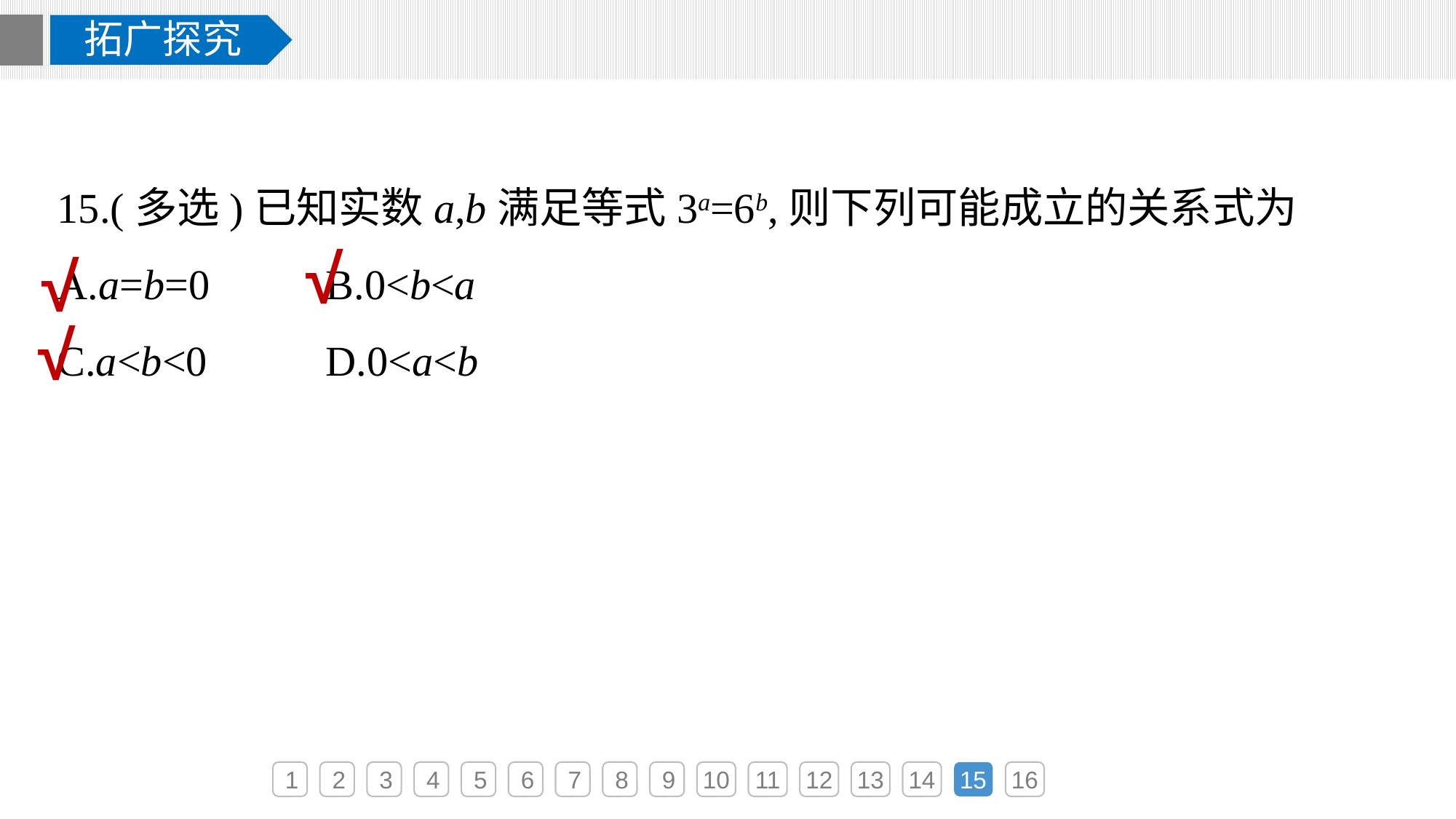

拓广探究

15.(多选)已知实数a,b满足等式3a=6b,则下列可能成立的关系式为
A.a=b=0	B.0<b<a
C.a<b<0	D.0<a<b
√
√
√
1
2
3
4
5
6
7
8
9
10
11
12
13
14
15
16